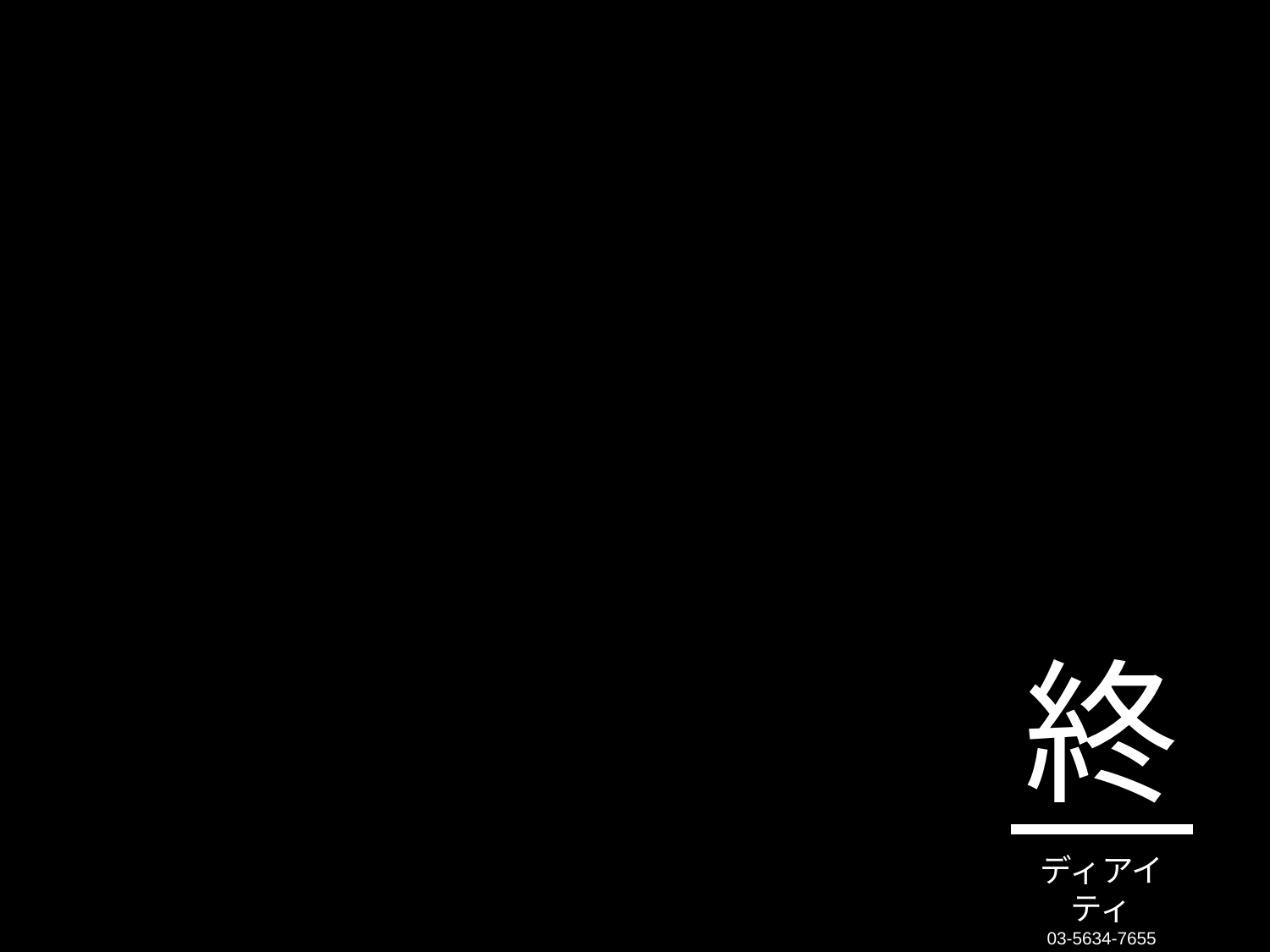

終
ディアイティ
03-5634-7655
2013年 11月 27日 水曜日
(C) 株式会社ディアイティ
52